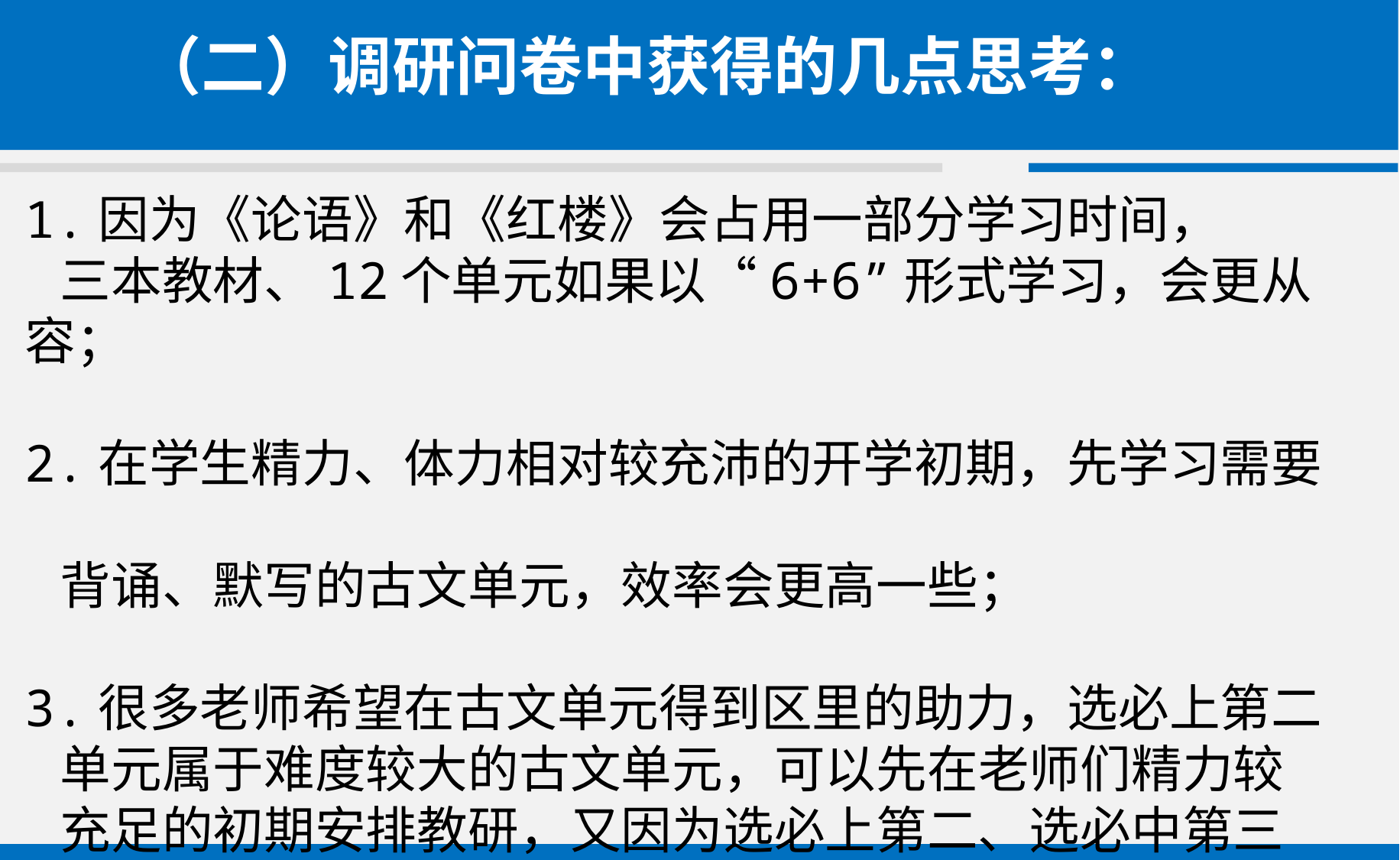

（二）调研问卷中获得的几点思考：

1.因为《论语》和《红楼》会占用一部分学习时间，
  三本教材、12个单元如果以“6+6”形式学习，会更从容；

2.在学生精力、体力相对较充沛的开学初期，先学习需要
  背诵、默写的古文单元，效率会更高一些；

3.很多老师希望在古文单元得到区里的助力，选必上第二
  单元属于难度较大的古文单元，可以先在老师们精力较
  充足的初期安排教研，又因为选必上第二、选必中第三
  单元都是古文单元，可以让二者形成顺延。